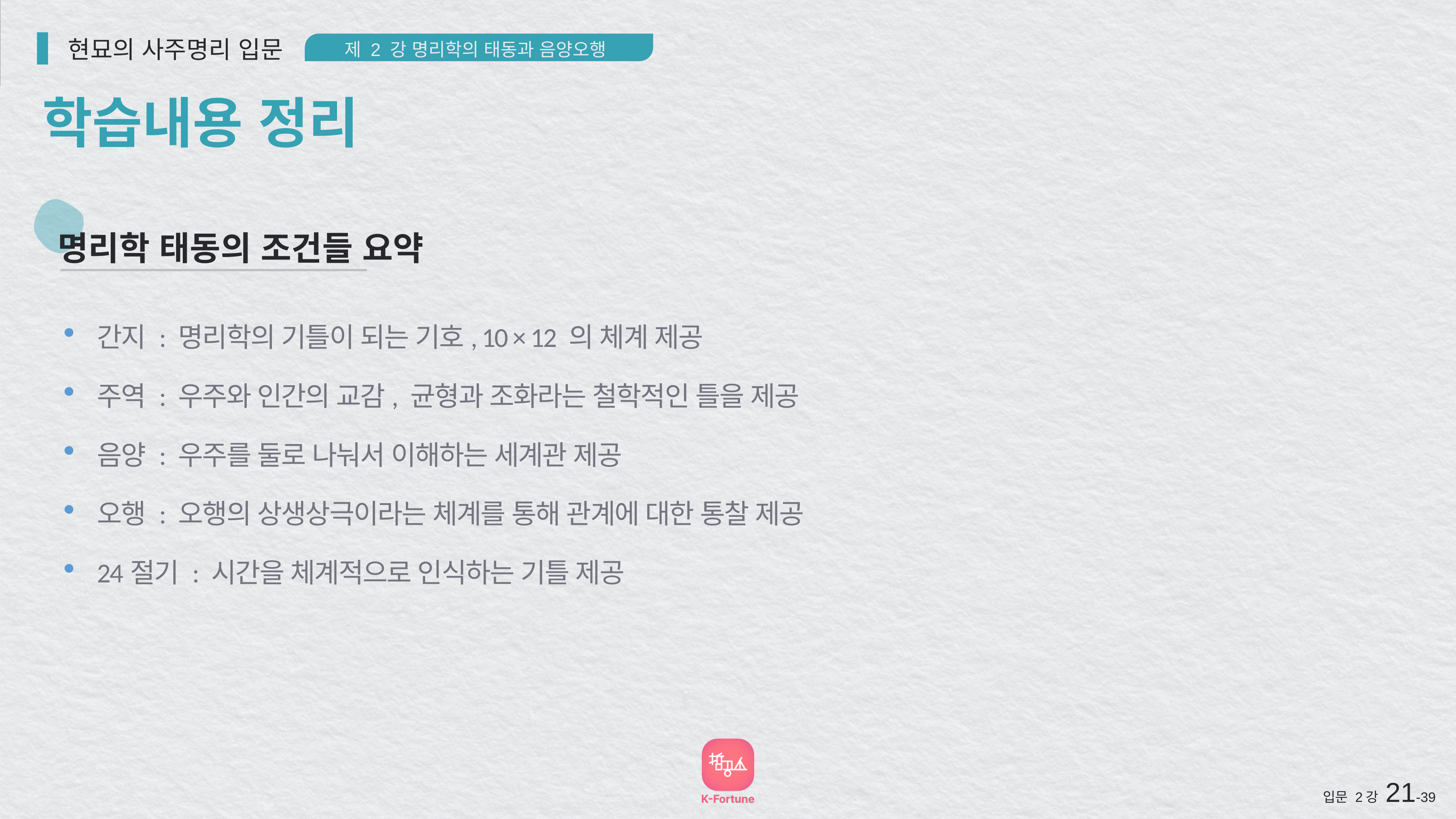

현묘의 사주명리 입문

제 2 강 명리학의 태동과 음양오행
학습내용 정리

명리학 태동의 조건들 요약
간지 : 명리학의 기틀이 되는 기호, 10 × 12 의 체계 제공

주역 : 우주와 인간의 교감, 균형과 조화라는 철학적인 틀을 제공

음양 : 우주를 둘로 나눠서 이해하는 세계관 제공

오행 : 오행의 상생상극이라는 체계를 통해 관계에 대한 통찰 제공

24절기 : 시간을 체계적으로 인식하는 기틀 제공